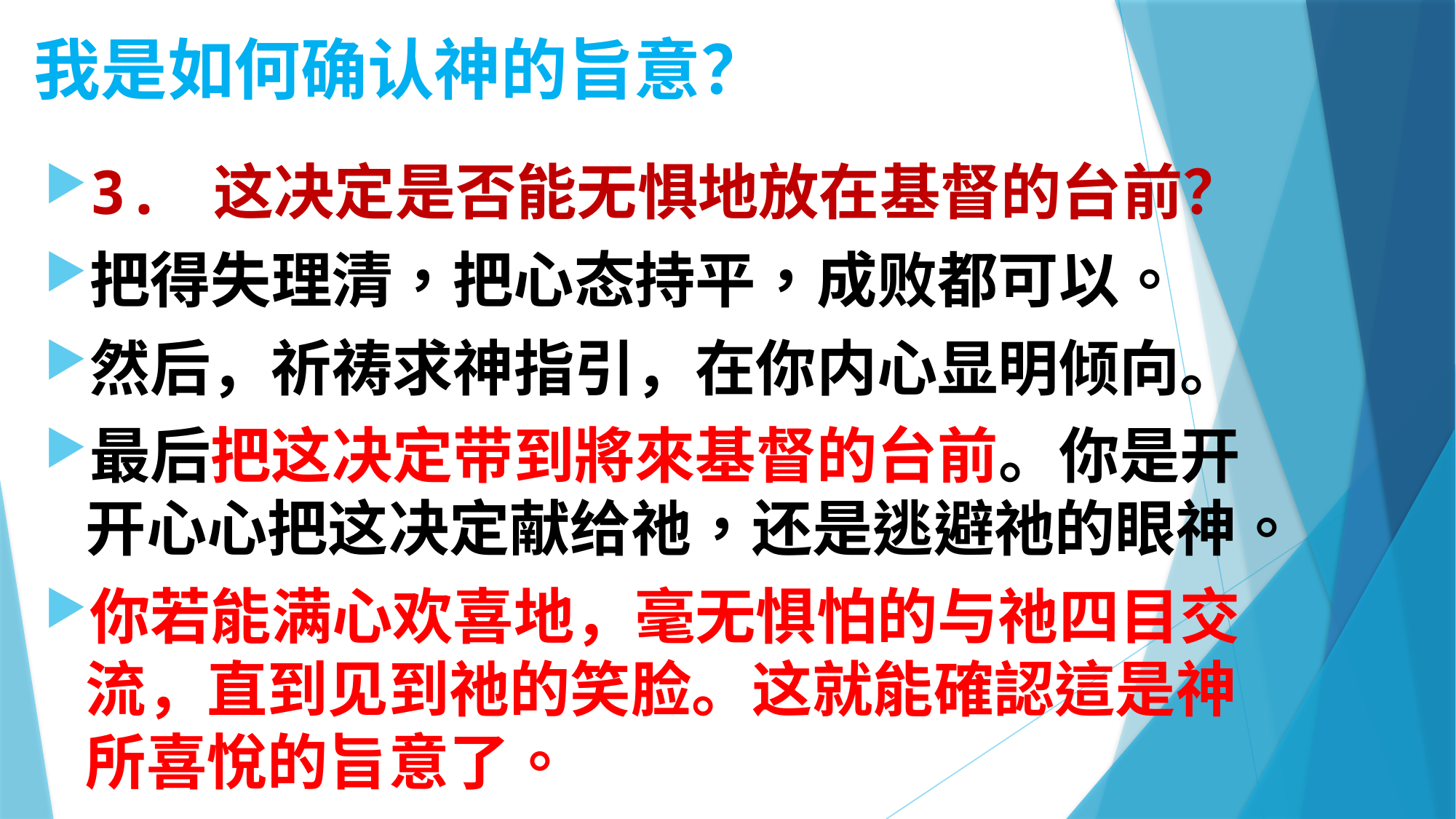

# 我是如何确认神的旨意？
3. 这决定是否能无惧地放在基督的台前？
把得失理清，把心态持平，成败都可以。
然后，祈祷求神指引，在你内心显明倾向。
最后把这决定带到將來基督的台前。你是开开心心把这决定献给祂，还是逃避祂的眼神。
你若能满心欢喜地，毫无惧怕的与祂四目交流，直到见到祂的笑脸。这就能確認這是神所喜悅的旨意了。